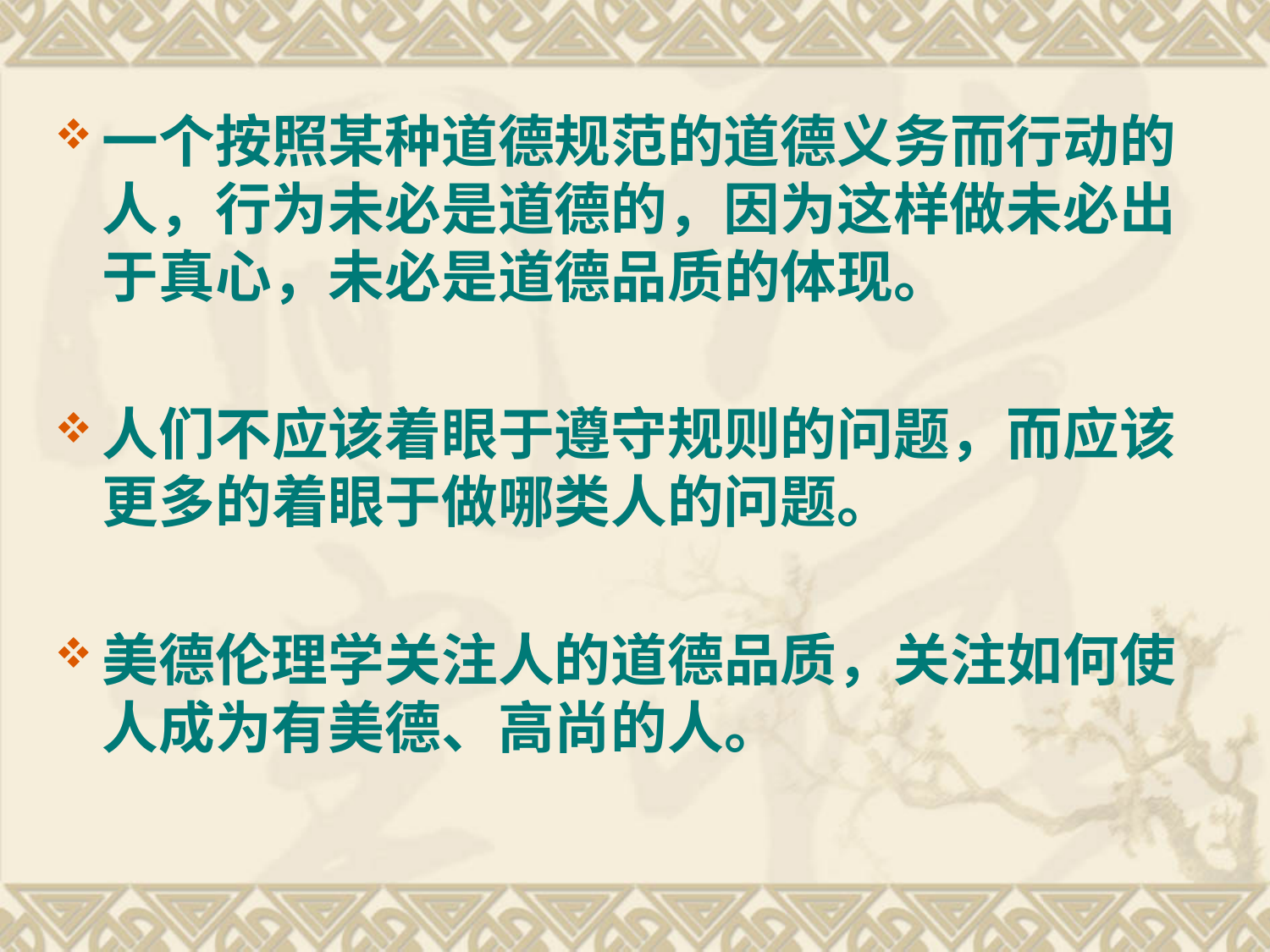

一个按照某种道德规范的道德义务而行动的人，行为未必是道德的，因为这样做未必出于真心，未必是道德品质的体现。

人们不应该着眼于遵守规则的问题，而应该更多的着眼于做哪类人的问题。

美德伦理学关注人的道德品质，关注如何使人成为有美德、高尚的人。